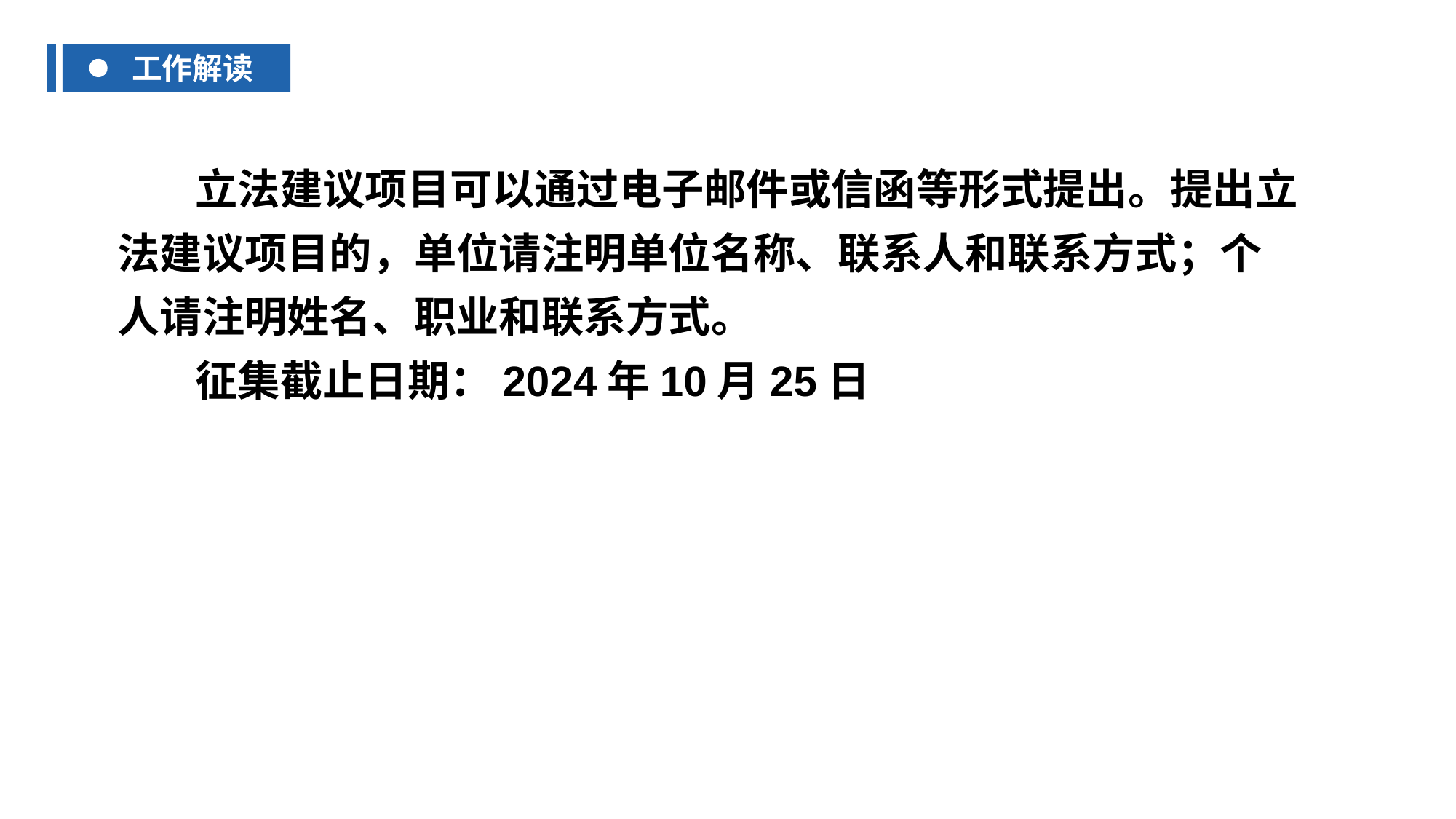

工作解读

  立法建议项目可以通过电子邮件或信函等形式提出。提出立法建议项目的，单位请注明单位名称、联系人和联系方式；个人请注明姓名、职业和联系方式。
  征集截止日期：2024年10月25日